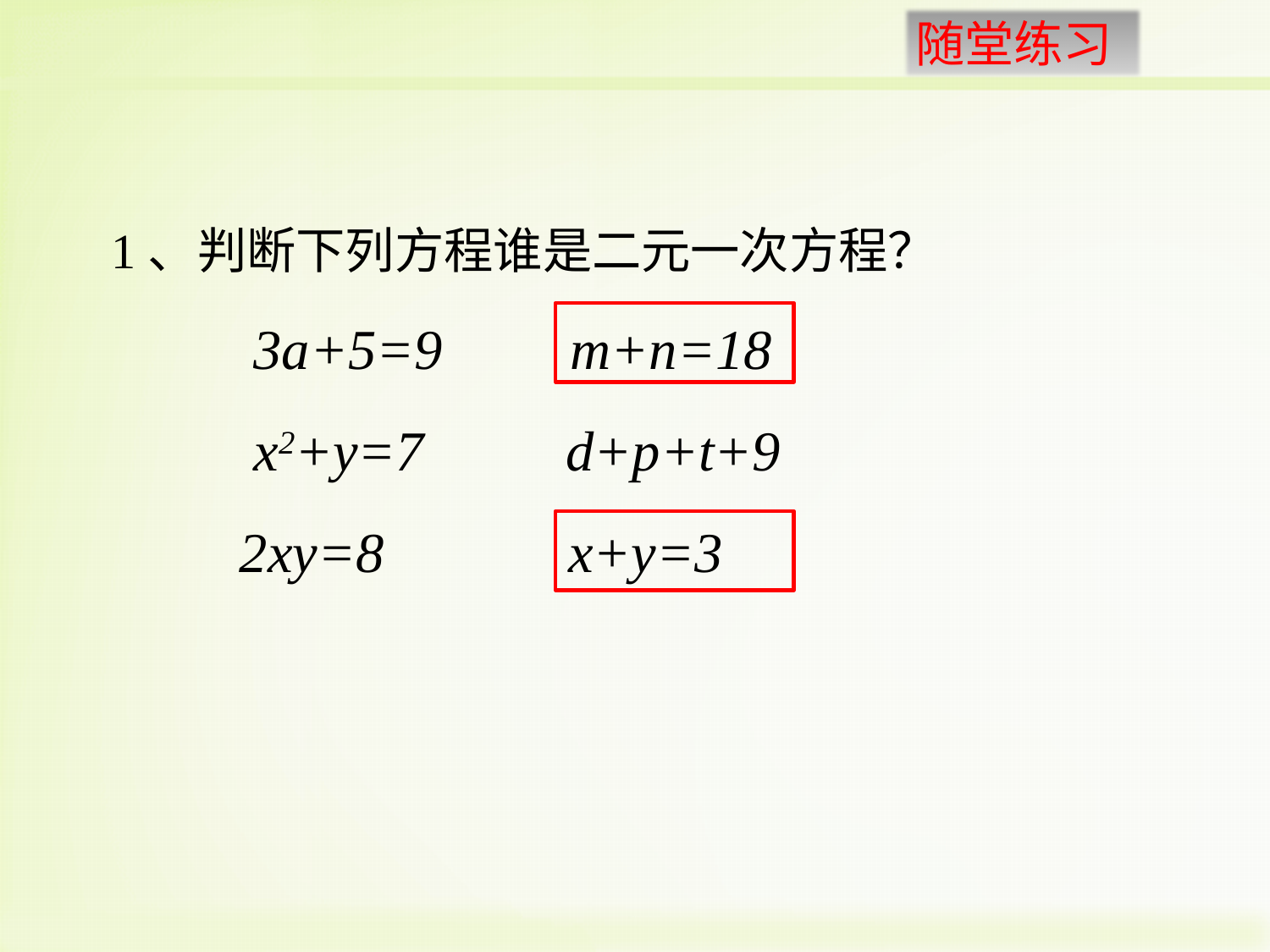

1、判断下列方程谁是二元一次方程？
          3a+5=9         m+n=18
          x2+y=7          d+p+t+9
         2xy=8             x+y=3